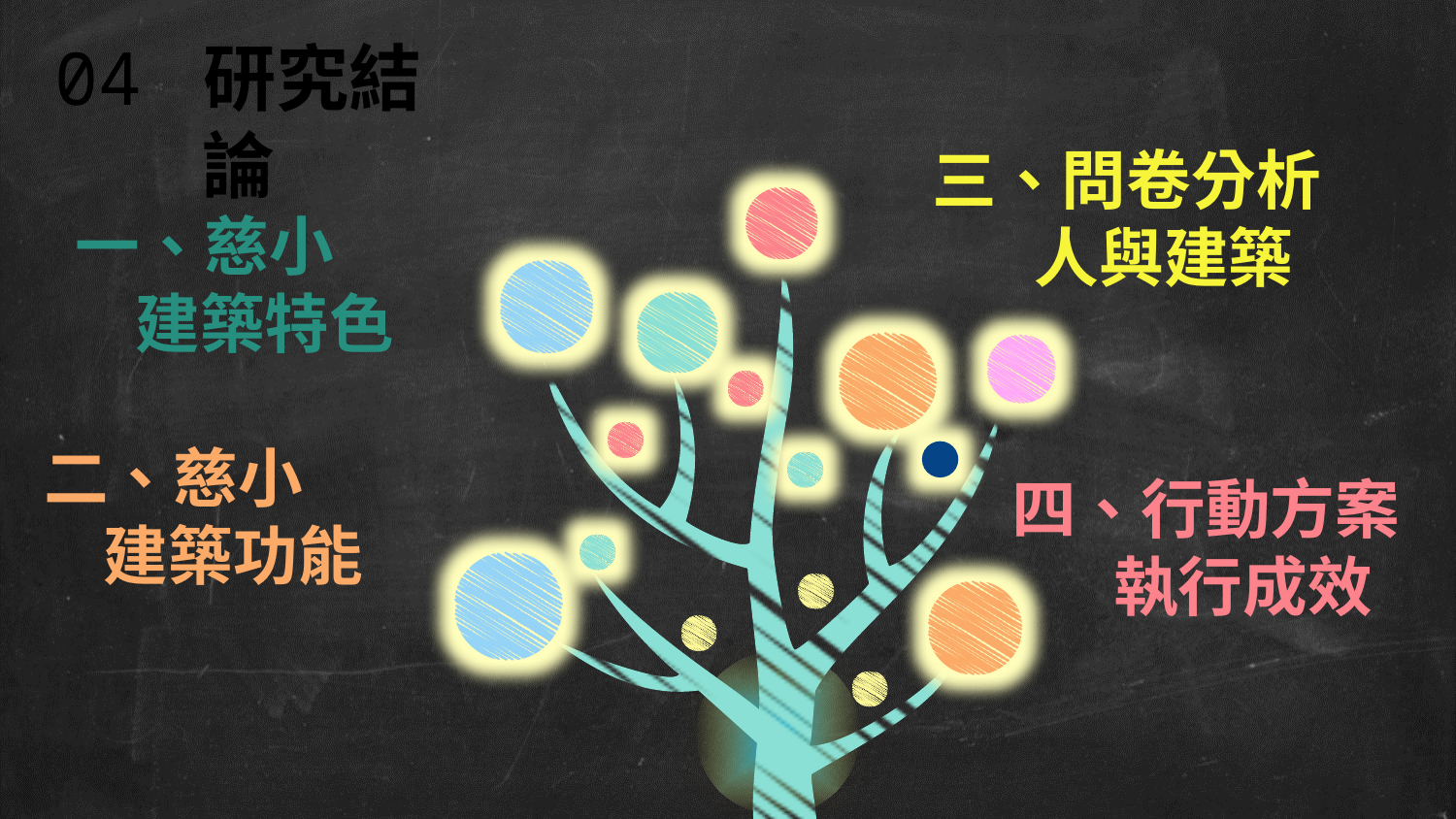

04 研究結論
三、問卷分析
    人與建築

一、慈小
   建築特色
二、慈小
   建築功能
四、行動方案
    執行成效